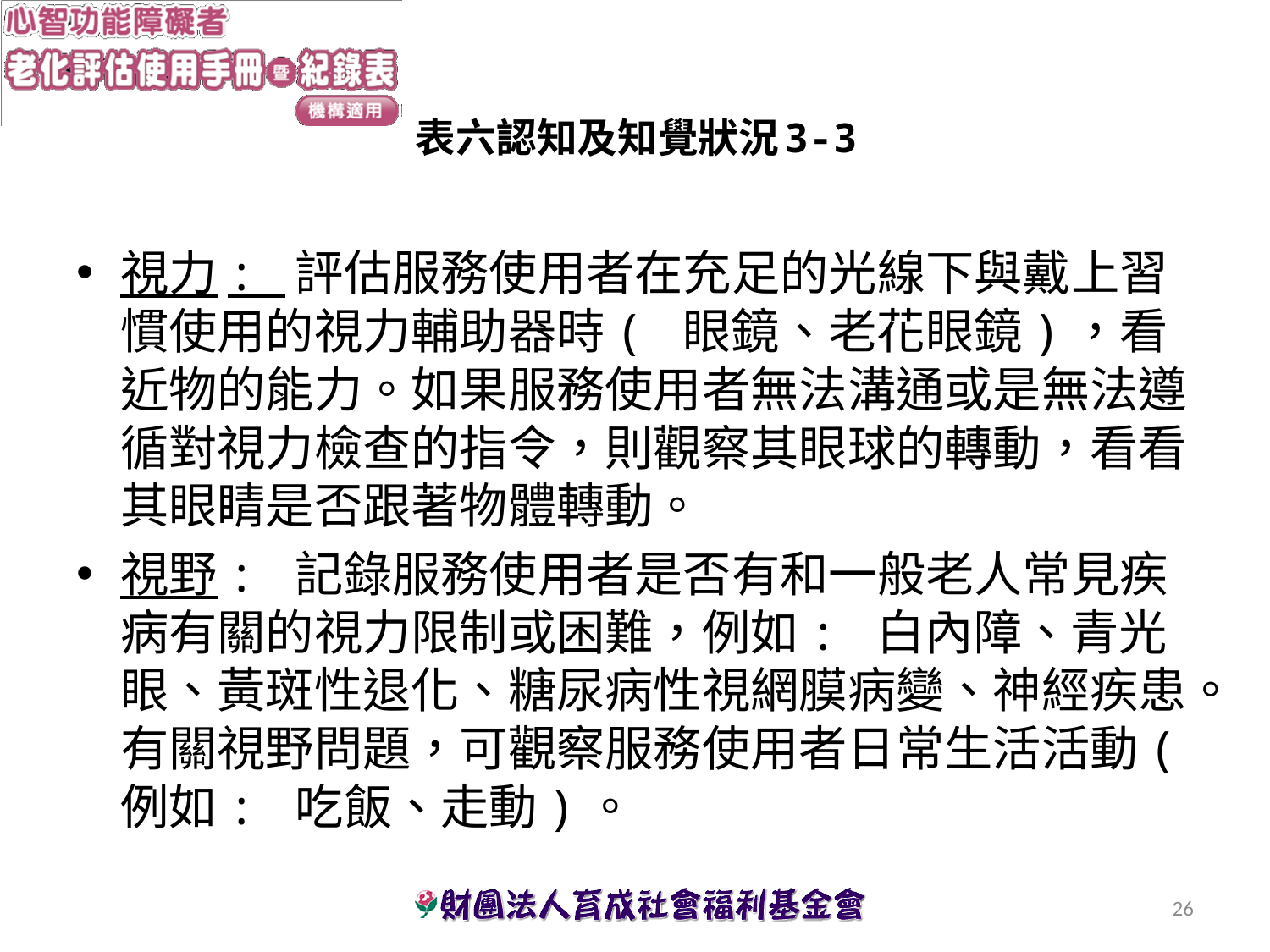

# 表六認知及知覺狀況3-3
視力: 評估服務使用者在充足的光線下與戴上習慣使用的視力輔助器時( 眼鏡、老花眼鏡)，看近物的能力。如果服務使用者無法溝通或是無法遵循對視力檢查的指令，則觀察其眼球的轉動，看看其眼睛是否跟著物體轉動。
視野: 記錄服務使用者是否有和一般老人常見疾病有關的視力限制或困難，例如: 白內障、青光眼、黃斑性退化、糖尿病性視網膜病變、神經疾患。有關視野問題，可觀察服務使用者日常生活活動( 例如: 吃飯、走動)。

26